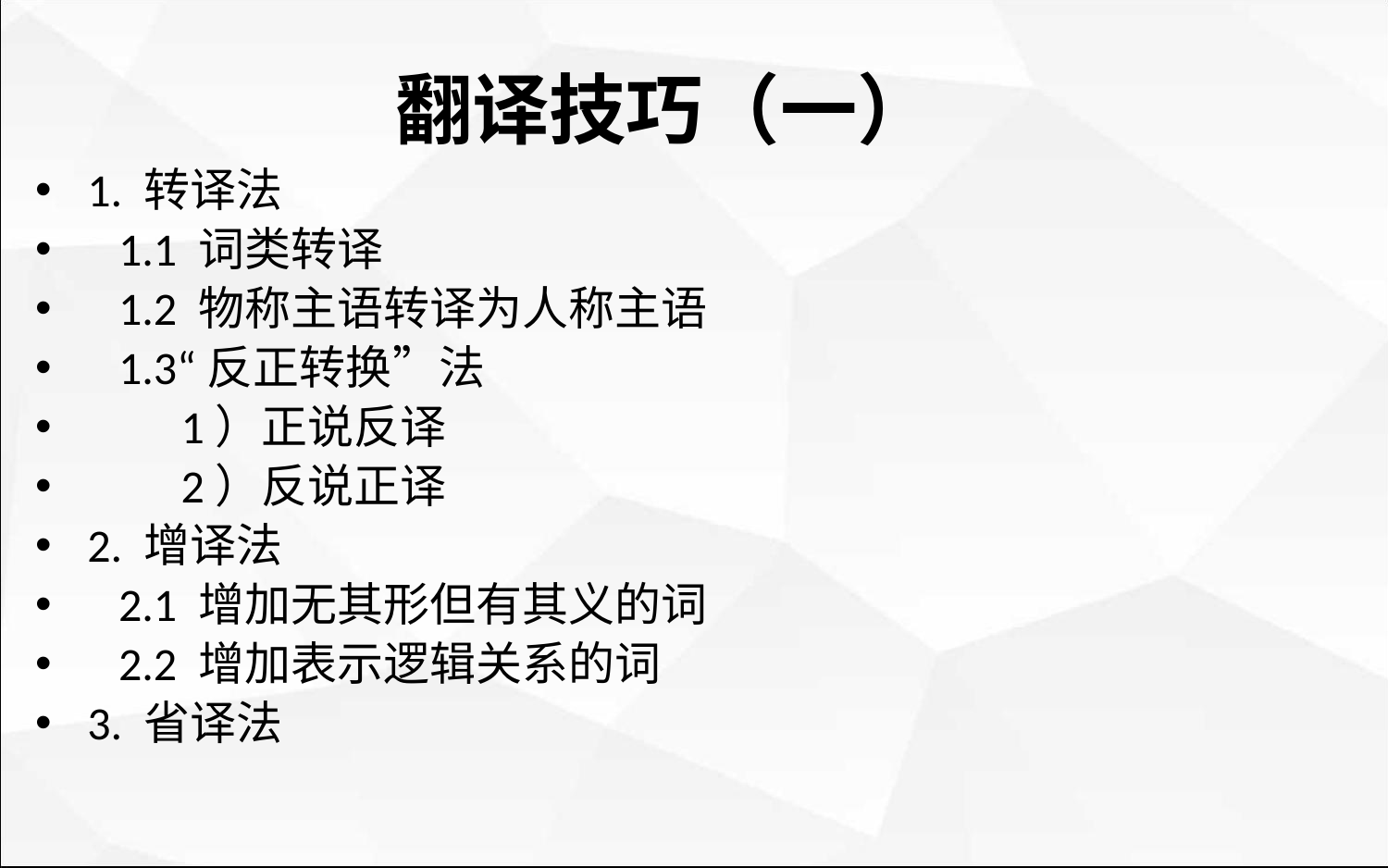

翻译技巧（一）
1. 转译法
   1.1 词类转译
   1.2 物称主语转译为人称主语
   1.3“反正转换”法
         1）正说反译
         2）反说正译
2. 增译法
   2.1 增加无其形但有其义的词
   2.2 增加表示逻辑关系的词
3. 省译法